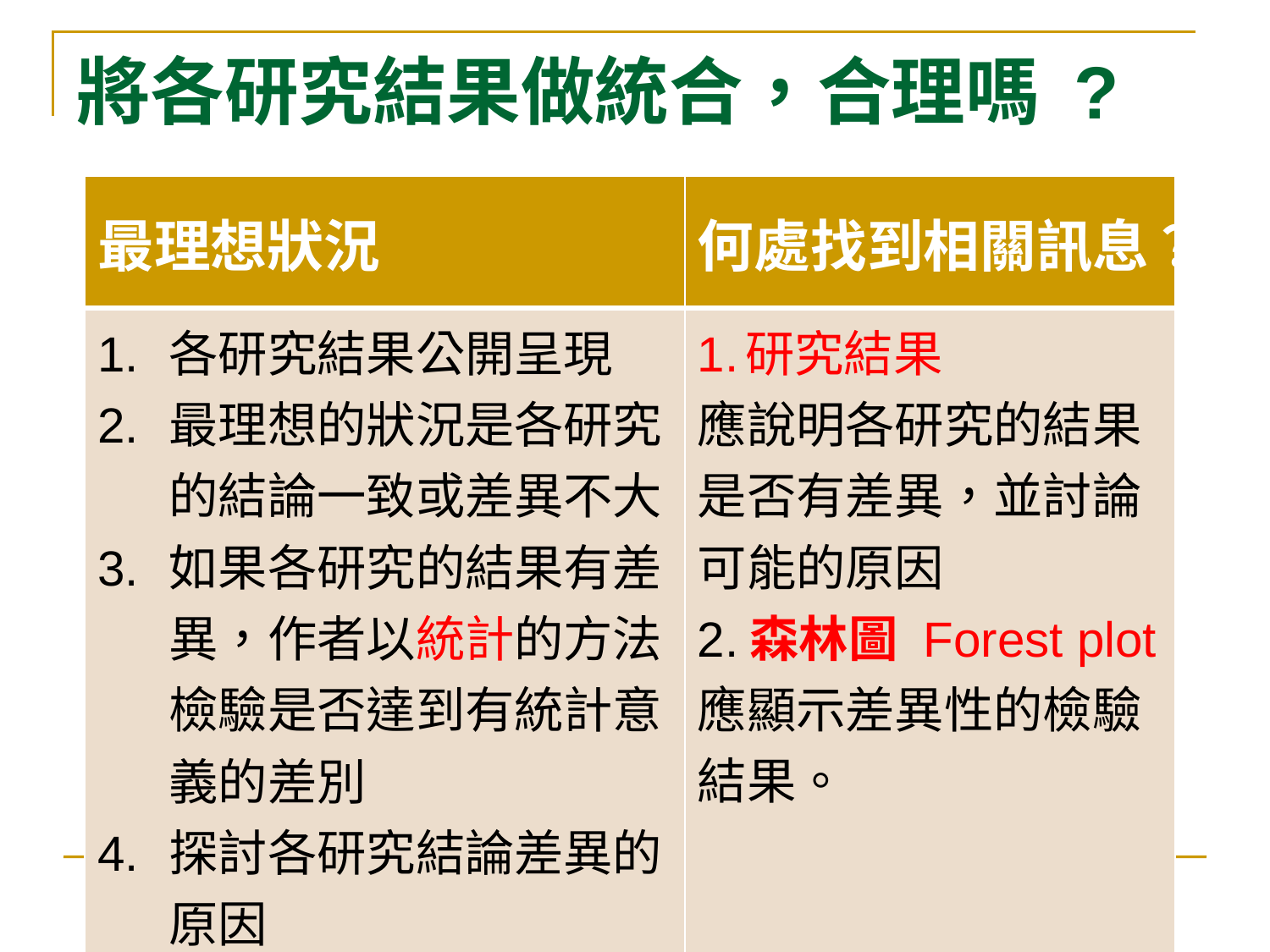

# 將各研究結果做統合，合理嗎 ?
| 最理想狀況 | 何處找到相關訊息？ |
| --- | --- |
| 各研究結果公開呈現 最理想的狀況是各研究的結論一致或差異不大 如果各研究的結果有差異，作者以統計的方法檢驗是否達到有統計意義的差別 探討各研究結論差異的原因 | 研究結果 應說明各研究的結果是否有差異，並討論可能的原因 2.森林圖 Forest plot 應顯示差異性的檢驗結果。 |